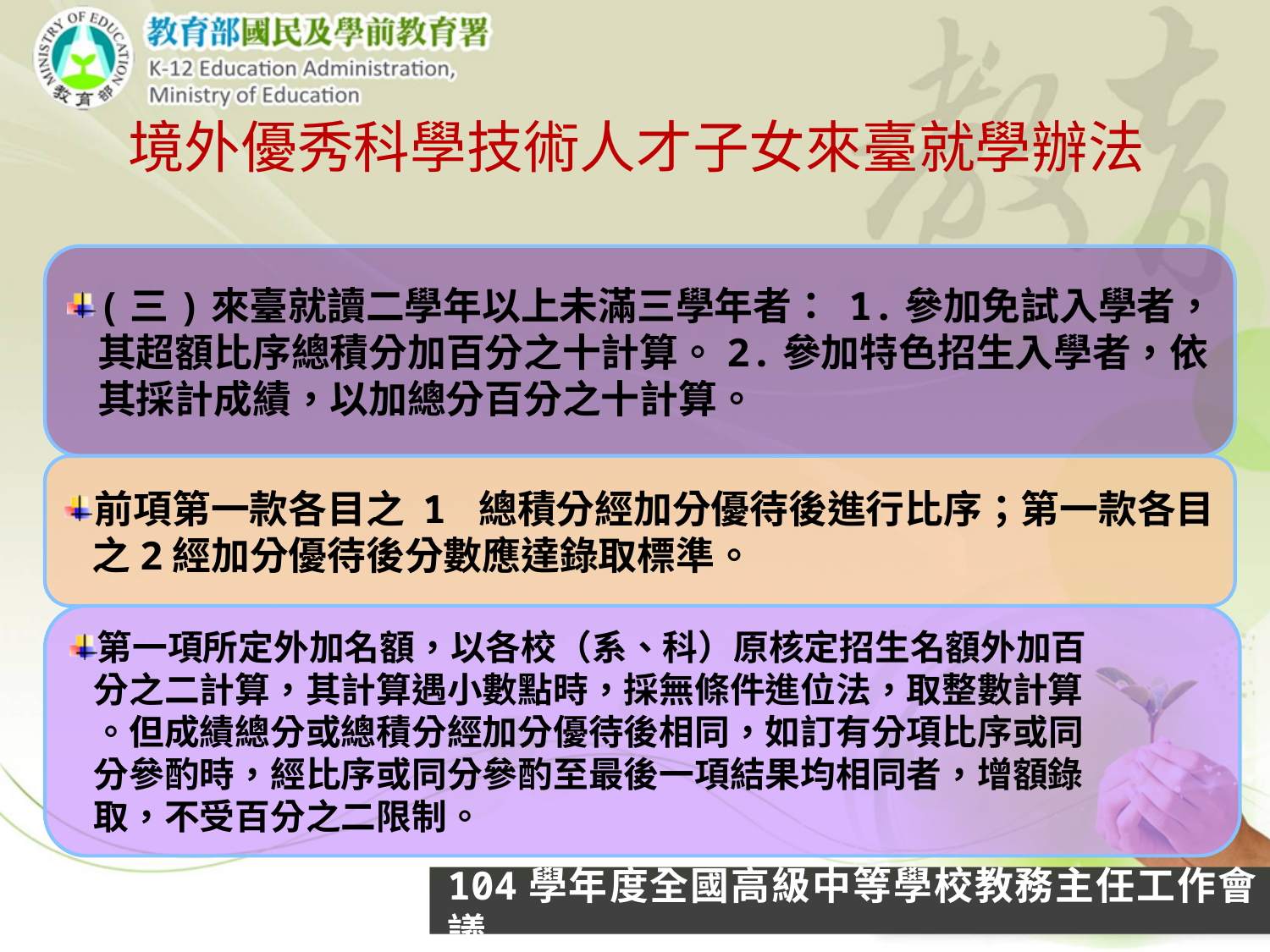

# 境外優秀科學技術人才子女來臺就學辦法
(三)來臺就讀二學年以上未滿三學年者： 1.參加免試入學者，其超額比序總積分加百分之十計算。2.參加特色招生入學者，依其採計成績，以加總分百分之十計算。
前項第一款各目之 1 總積分經加分優待後進行比序；第一款各目
  之2經加分優待後分數應達錄取標準。
第一項所定外加名額，以各校（系、科）原核定招生名額外加百
  分之二計算，其計算遇小數點時，採無條件進位法，取整數計算
  。但成績總分或總積分經加分優待後相同，如訂有分項比序或同
  分參酌時，經比序或同分參酌至最後一項結果均相同者，增額錄
  取，不受百分之二限制。
104學年度全國高級中等學校教務主任工作會議
23
23